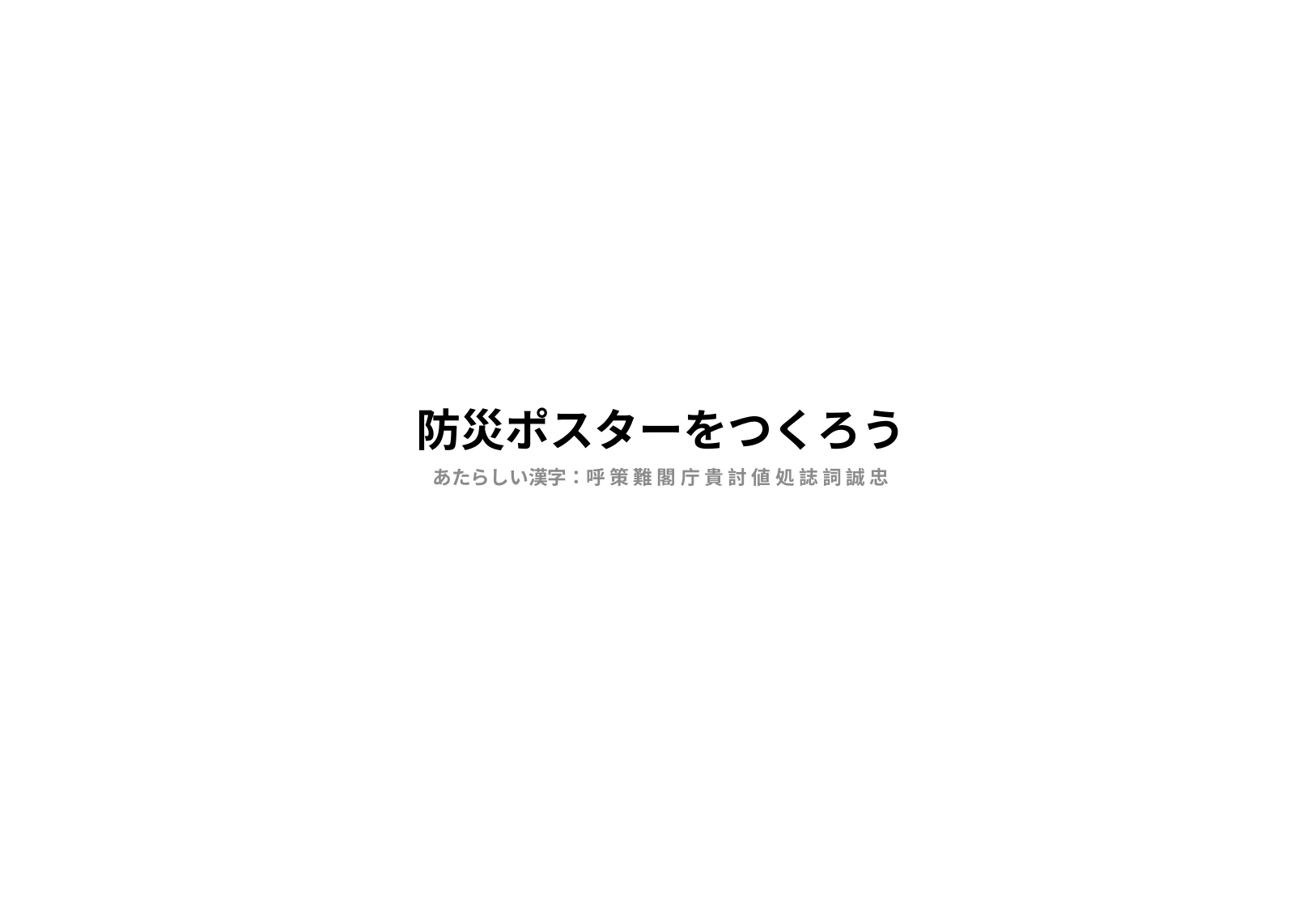

# 防災ポスターをつくろう
あたらしい漢字：呼 策 難 閣 庁 貴 討 値 処 誌 詞 誠 忠